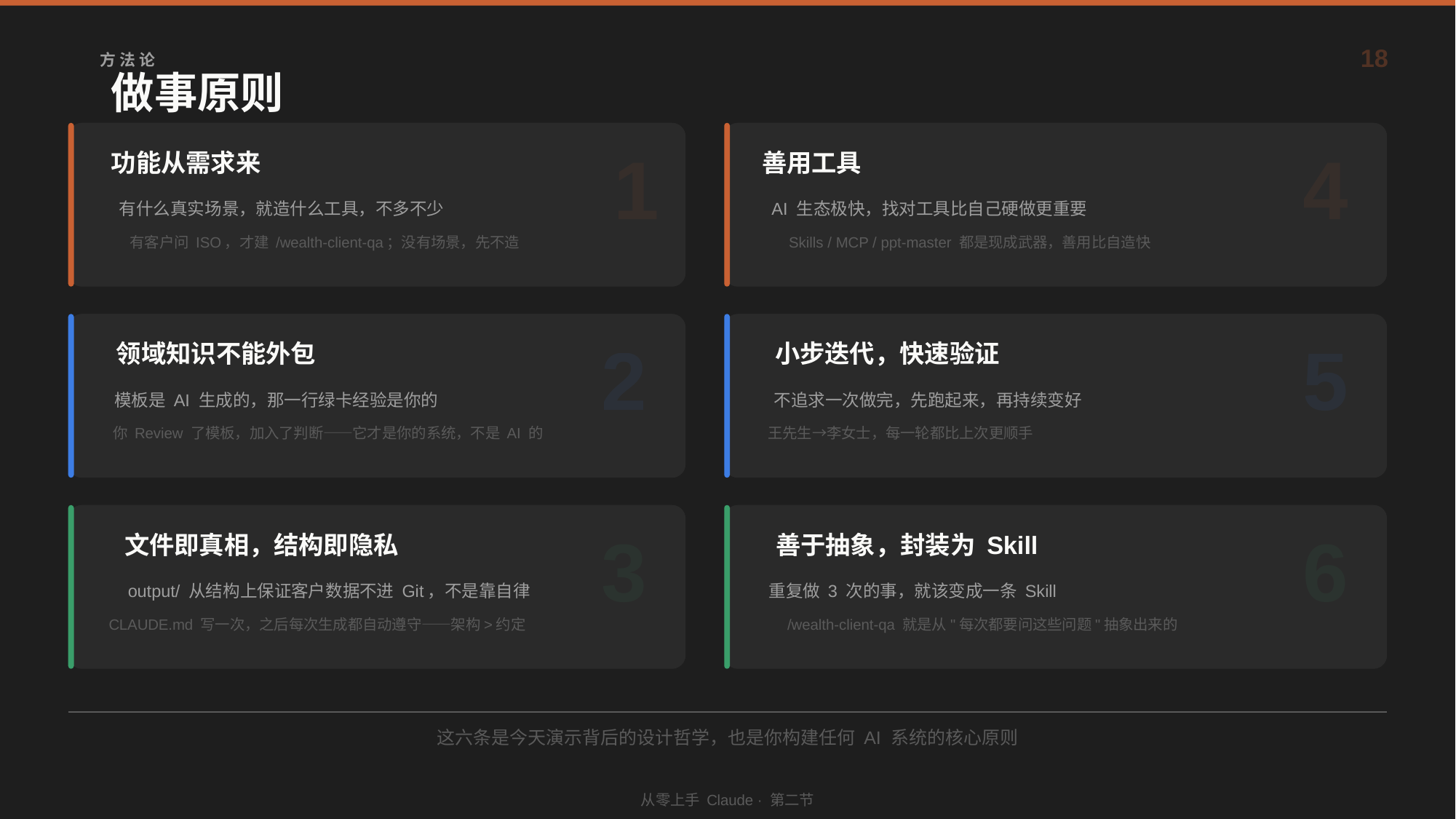

18
方 法 论
做事原则

1
4
功能从需求来
善用工具
有什么真实场景，就造什么工具，不多不少
AI 生态极快，找对工具比自己硬做更重要
有客户问 ISO，才建 /wealth-client-qa；没有场景，先不造
Skills / MCP / ppt-master 都是现成武器，善用比自造快

2
5
领域知识不能外包
小步迭代，快速验证
模板是 AI 生成的，那一行绿卡经验是你的
不追求一次做完，先跑起来，再持续变好
你 Review 了模板，加入了判断——它才是你的系统，不是 AI 的
王先生→李女士，每一轮都比上次更顺手

3
6
文件即真相，结构即隐私
善于抽象，封装为 Skill
output/ 从结构上保证客户数据不进 Git，不是靠自律
重复做 3 次的事，就该变成一条 Skill
CLAUDE.md 写一次，之后每次生成都自动遵守——架构>约定
/wealth-client-qa 就是从"每次都要问这些问题"抽象出来的

这六条是今天演示背后的设计哲学，也是你构建任何 AI 系统的核心原则
从零上手 Claude · 第二节